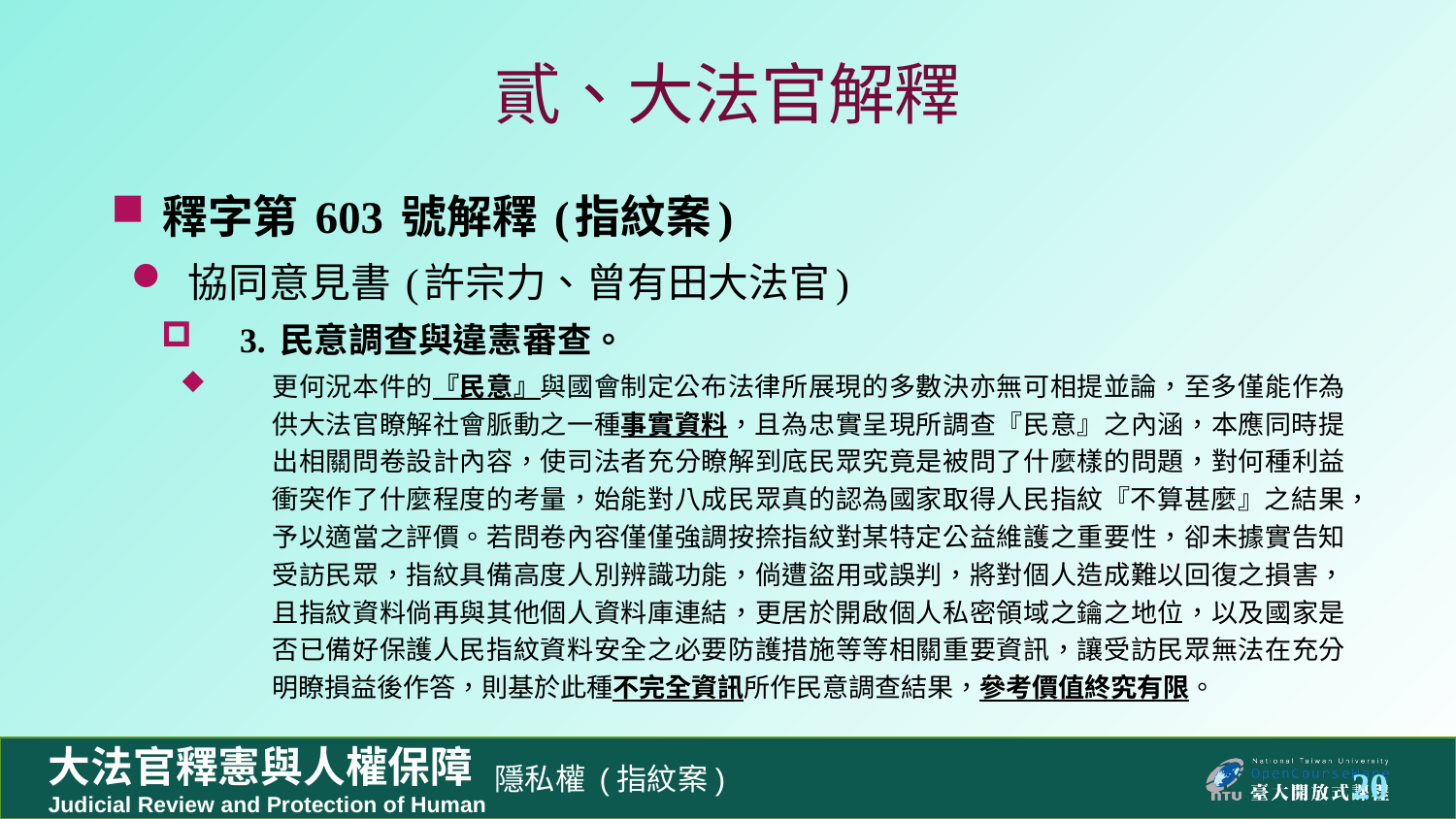

# 貳、大法官解釋
釋字第 603 號解釋 (指紋案)
協同意見書 (許宗力、曾有田大法官)
3. 民意調查與違憲審查。
更何況本件的『民意』與國會制定公布法律所展現的多數決亦無可相提並論，至多僅能作為供大法官瞭解社會脈動之一種事實資料，且為忠實呈現所調查『民意』之內涵，本應同時提出相關問卷設計內容，使司法者充分瞭解到底民眾究竟是被問了什麼樣的問題，對何種利益衝突作了什麼程度的考量，始能對八成民眾真的認為國家取得人民指紋『不算甚麼』之結果，予以適當之評價。若問卷內容僅僅強調按捺指紋對某特定公益維護之重要性，卻未據實告知受訪民眾，指紋具備高度人別辨識功能，倘遭盜用或誤判，將對個人造成難以回復之損害，且指紋資料倘再與其他個人資料庫連結，更居於開啟個人私密領域之鑰之地位，以及國家是否已備好保護人民指紋資料安全之必要防護措施等等相關重要資訊，讓受訪民眾無法在充分明瞭損益後作答，則基於此種不完全資訊所作民意調查結果，參考價值終究有限。